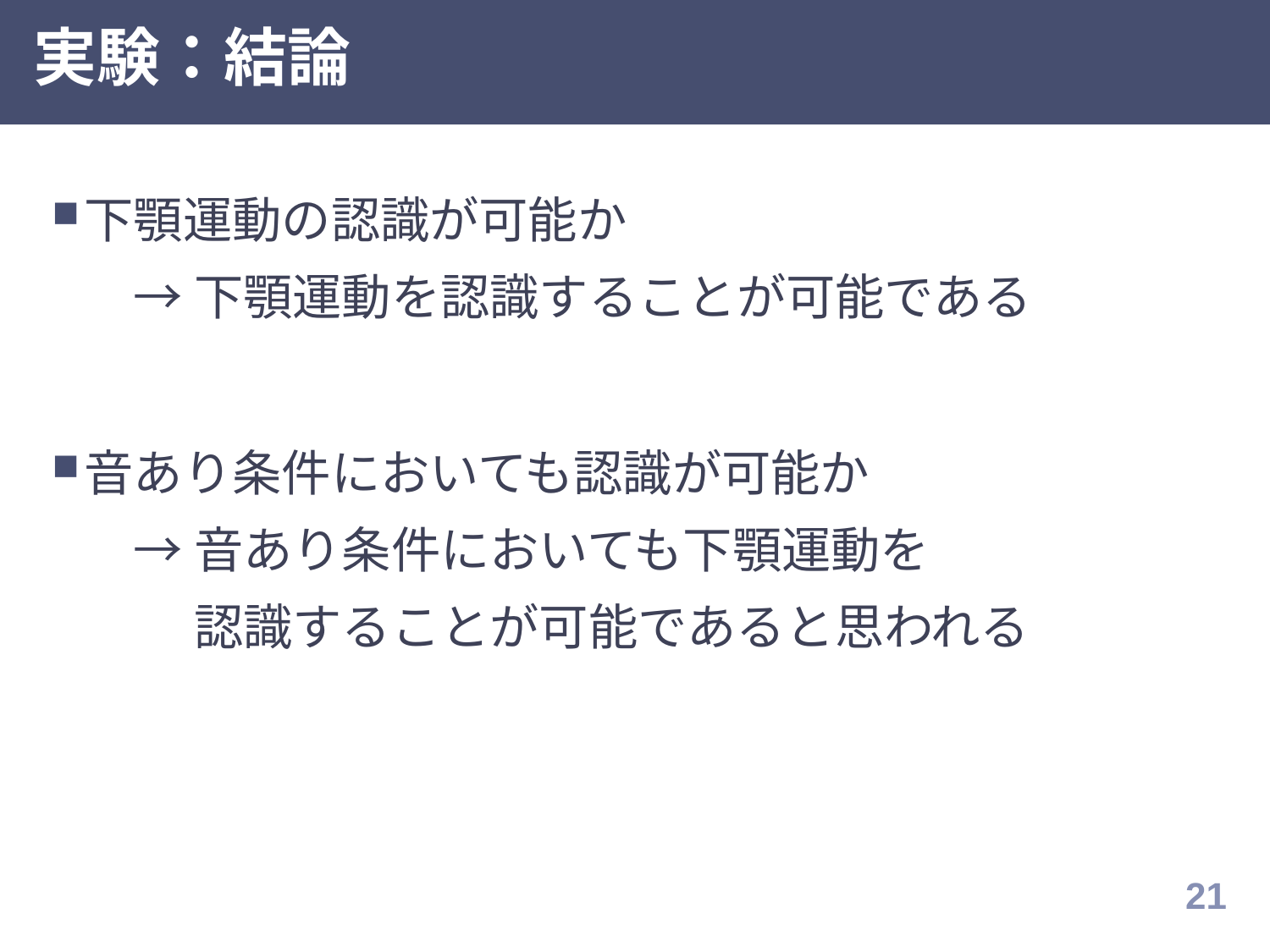

# 実験：結論
下顎運動の認識が可能か
　→ 下顎運動を認識することが可能である

音あり条件においても認識が可能か
　→ 音あり条件においても下顎運動を
　　 認識することが可能であると思われる
21